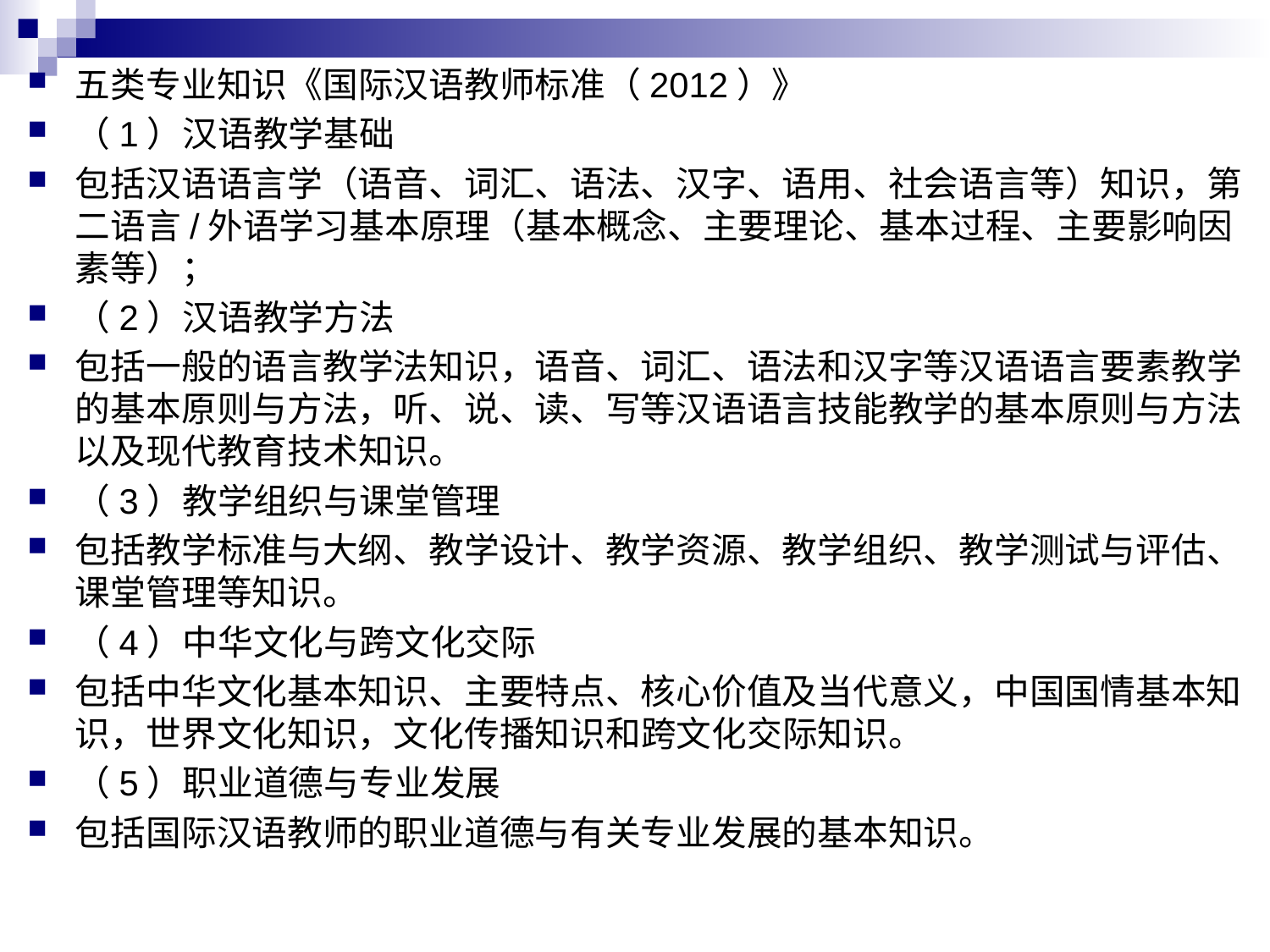

五类专业知识《国际汉语教师标准（2012）》
（1）汉语教学基础
包括汉语语言学（语音、词汇、语法、汉字、语用、社会语言等）知识，第二语言/外语学习基本原理（基本概念、主要理论、基本过程、主要影响因素等）；
（2）汉语教学方法
包括一般的语言教学法知识，语音、词汇、语法和汉字等汉语语言要素教学的基本原则与方法，听、说、读、写等汉语语言技能教学的基本原则与方法以及现代教育技术知识。
（3）教学组织与课堂管理
包括教学标准与大纲、教学设计、教学资源、教学组织、教学测试与评估、课堂管理等知识。
（4）中华文化与跨文化交际
包括中华文化基本知识、主要特点、核心价值及当代意义，中国国情基本知识，世界文化知识，文化传播知识和跨文化交际知识。
（5）职业道德与专业发展
包括国际汉语教师的职业道德与有关专业发展的基本知识。